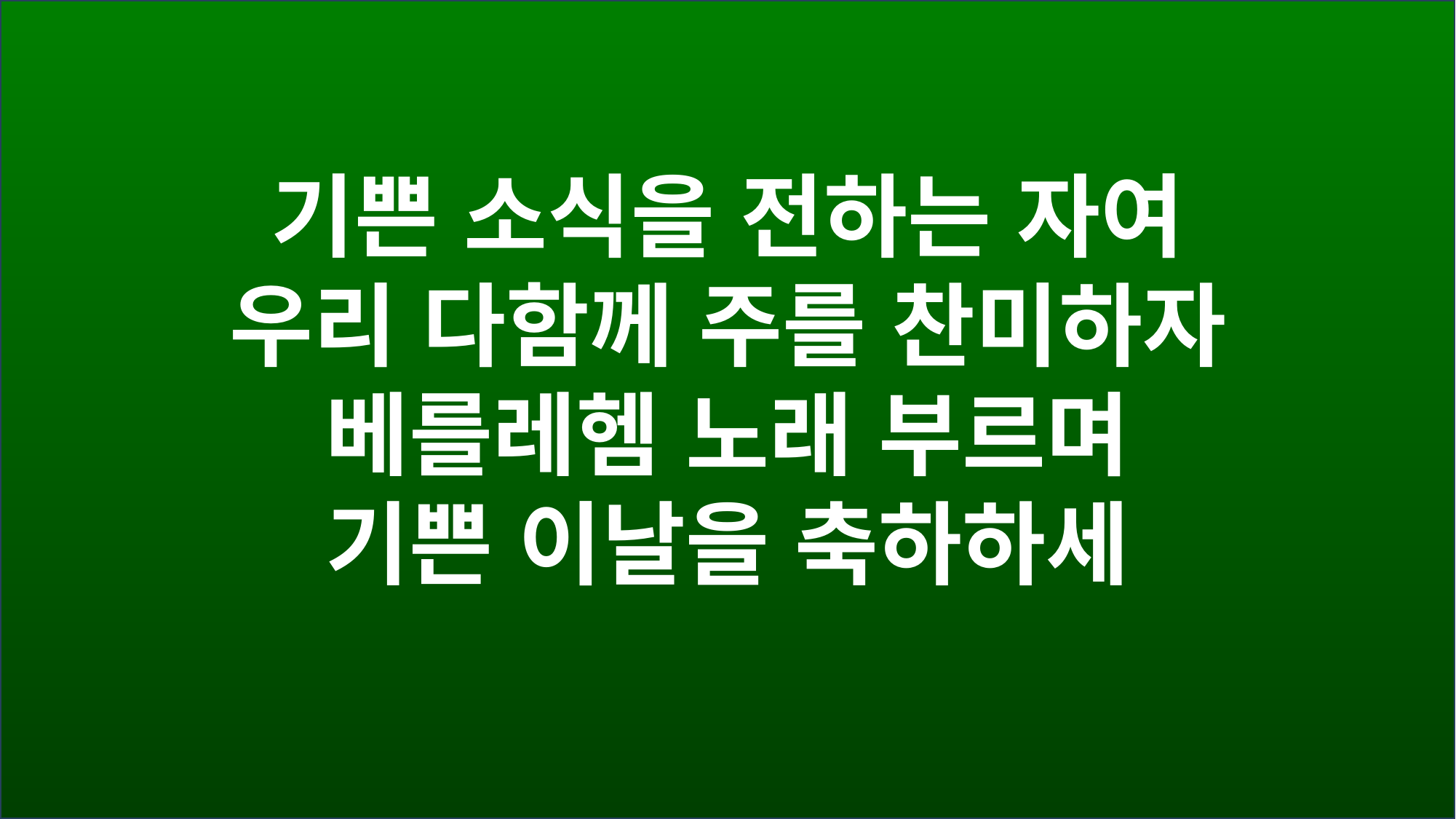

기쁜 소식을 전하는 자여
우리 다함께 주를 찬미하자
베를레헴 노래 부르며
기쁜 이날을 축하하세
#
찬양해요~

찬양해요~